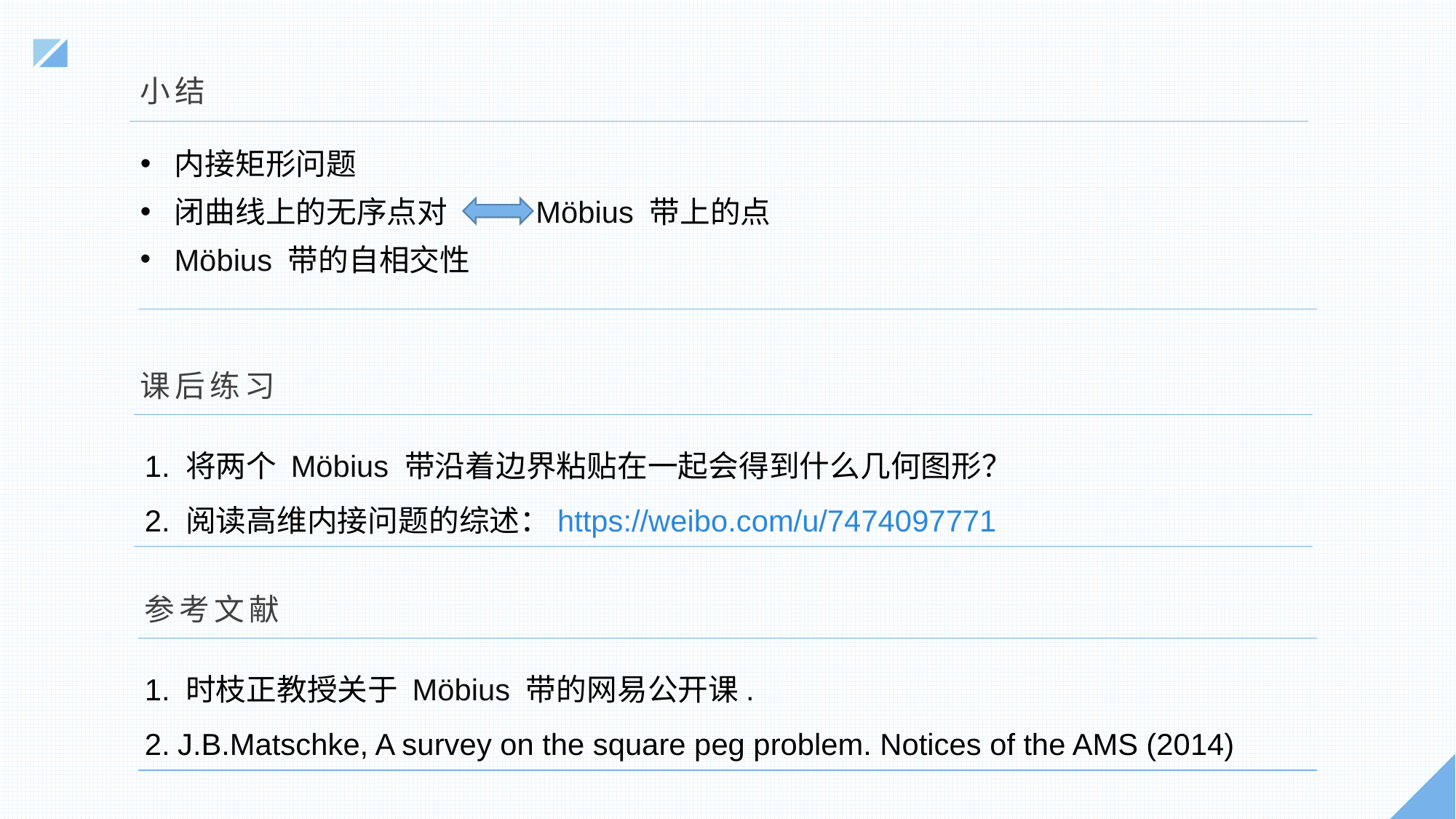

小结
内接矩形问题
闭曲线上的无序点对            Möbius 带上的点

Möbius 带的自相交性
课后练习
1. 将两个 Möbius 带沿着边界粘贴在一起会得到什么几何图形？
2. 阅读高维内接问题的综述：https://weibo.com/u/7474097771
参考文献
1. 时枝正教授关于 Möbius 带的网易公开课.
2. J.B.Matschke, A survey on the square peg problem. Notices of the AMS (2014)